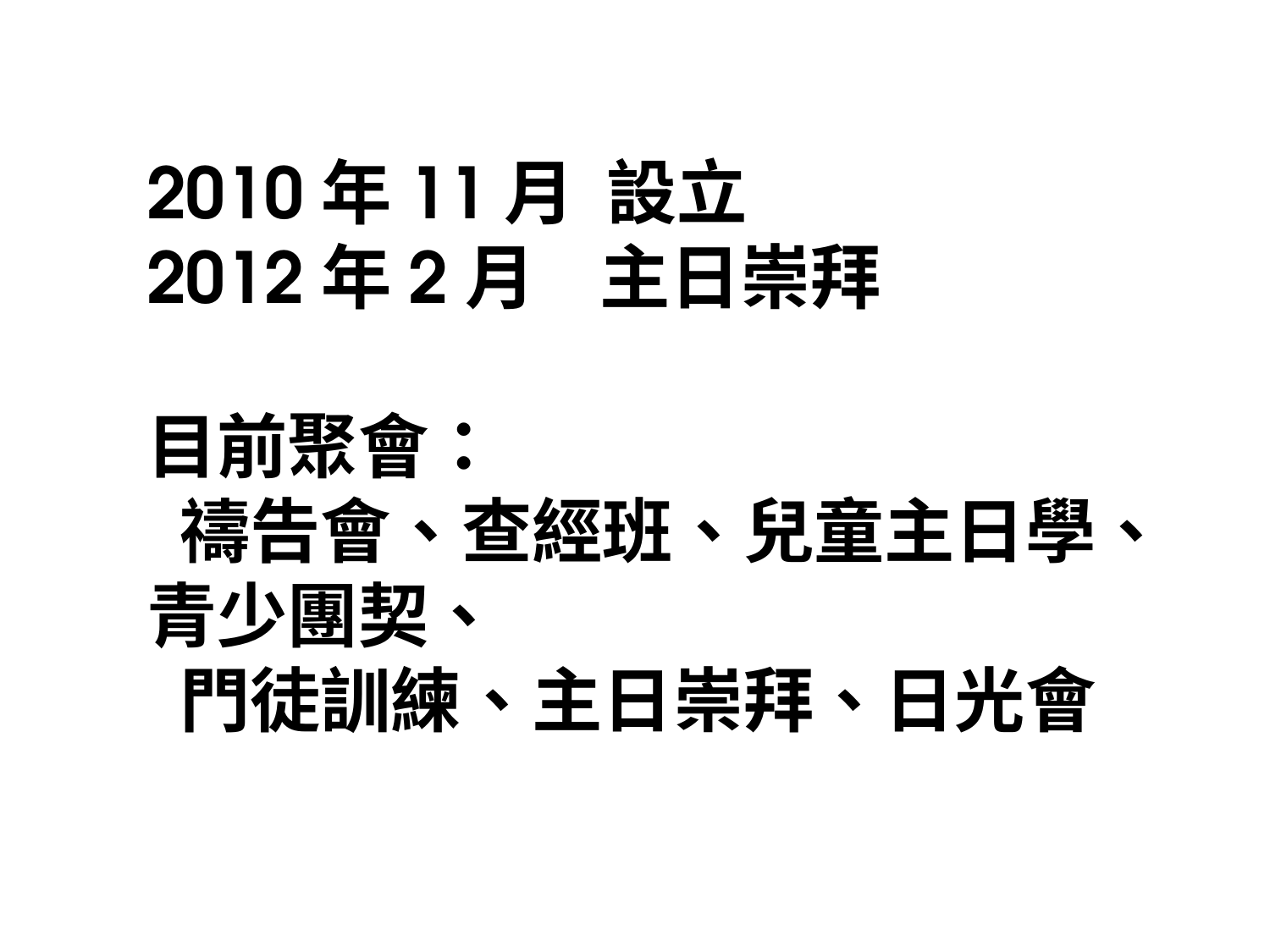

2010年11月  設立
2012年2月    主日崇拜

目前聚會：
 禱告會、查經班、兒童主日學、青少團契、
 門徒訓練、主日崇拜、日光會